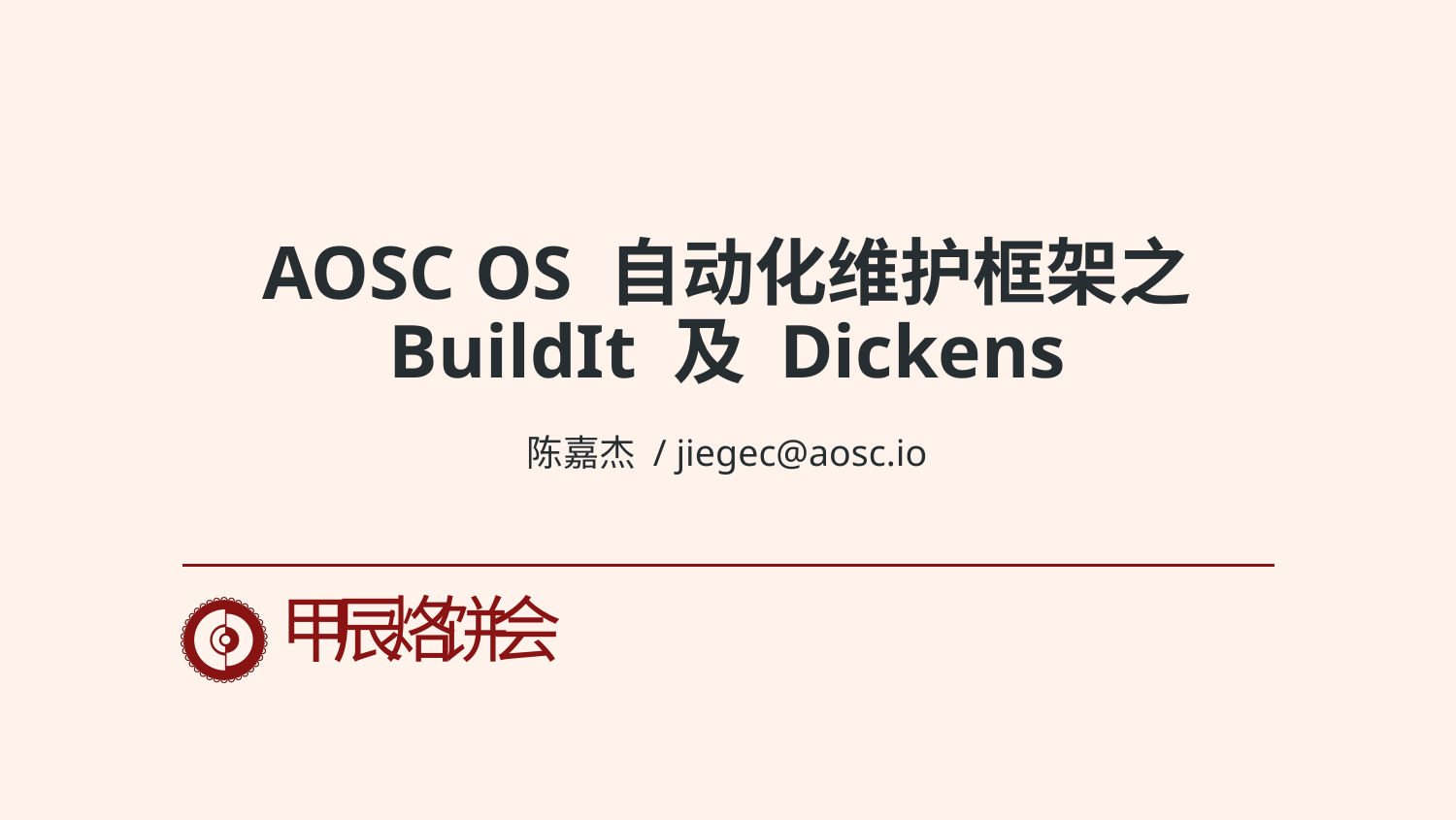

# AOSC OS 自动化维护框架之 BuildIt 及 Dickens
陈嘉杰 / jiegec@aosc.io